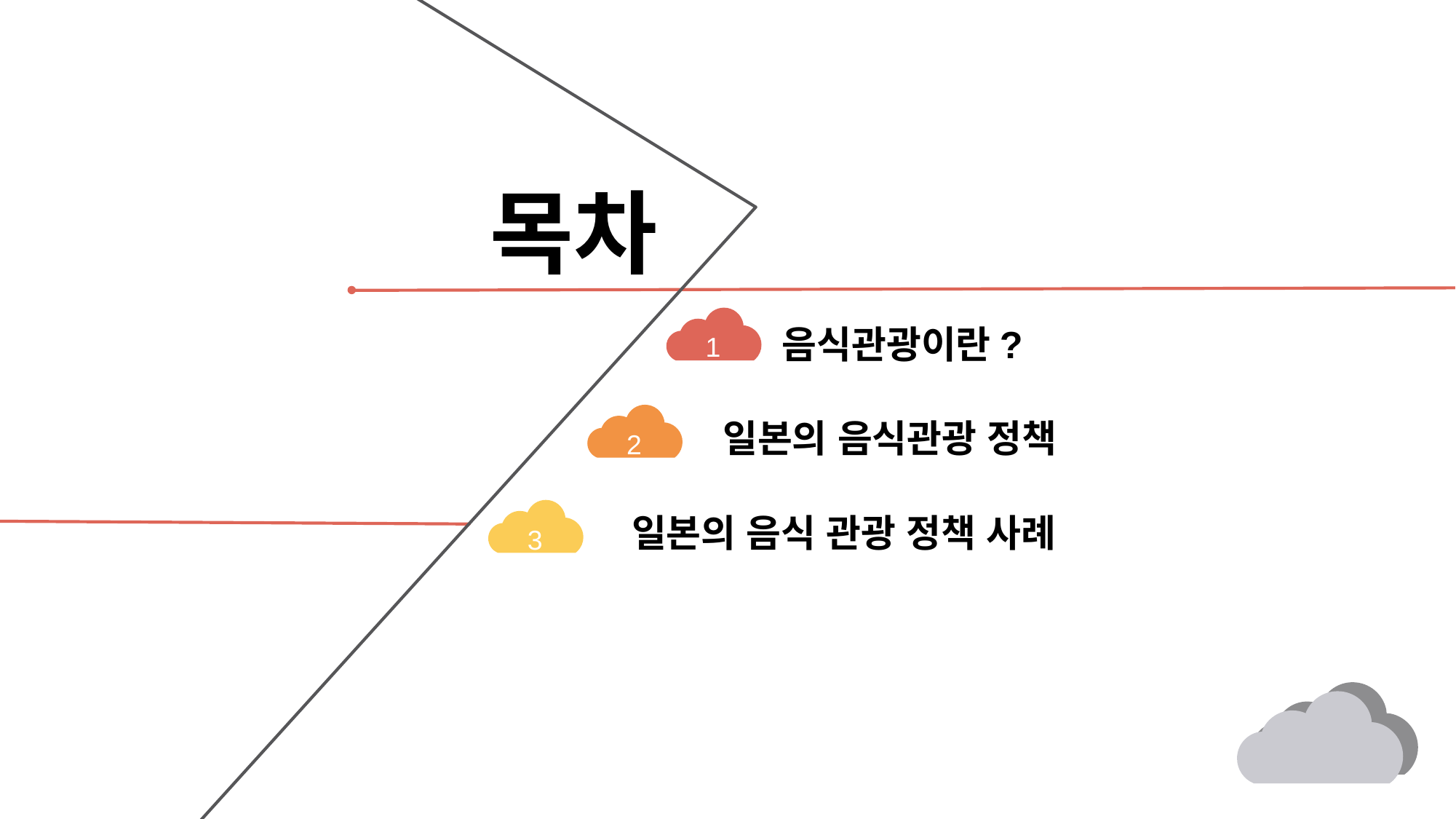

목차

1
음식관광이란?

2
일본의 음식관광 정책

3
일본의 음식 관광 정책 사례